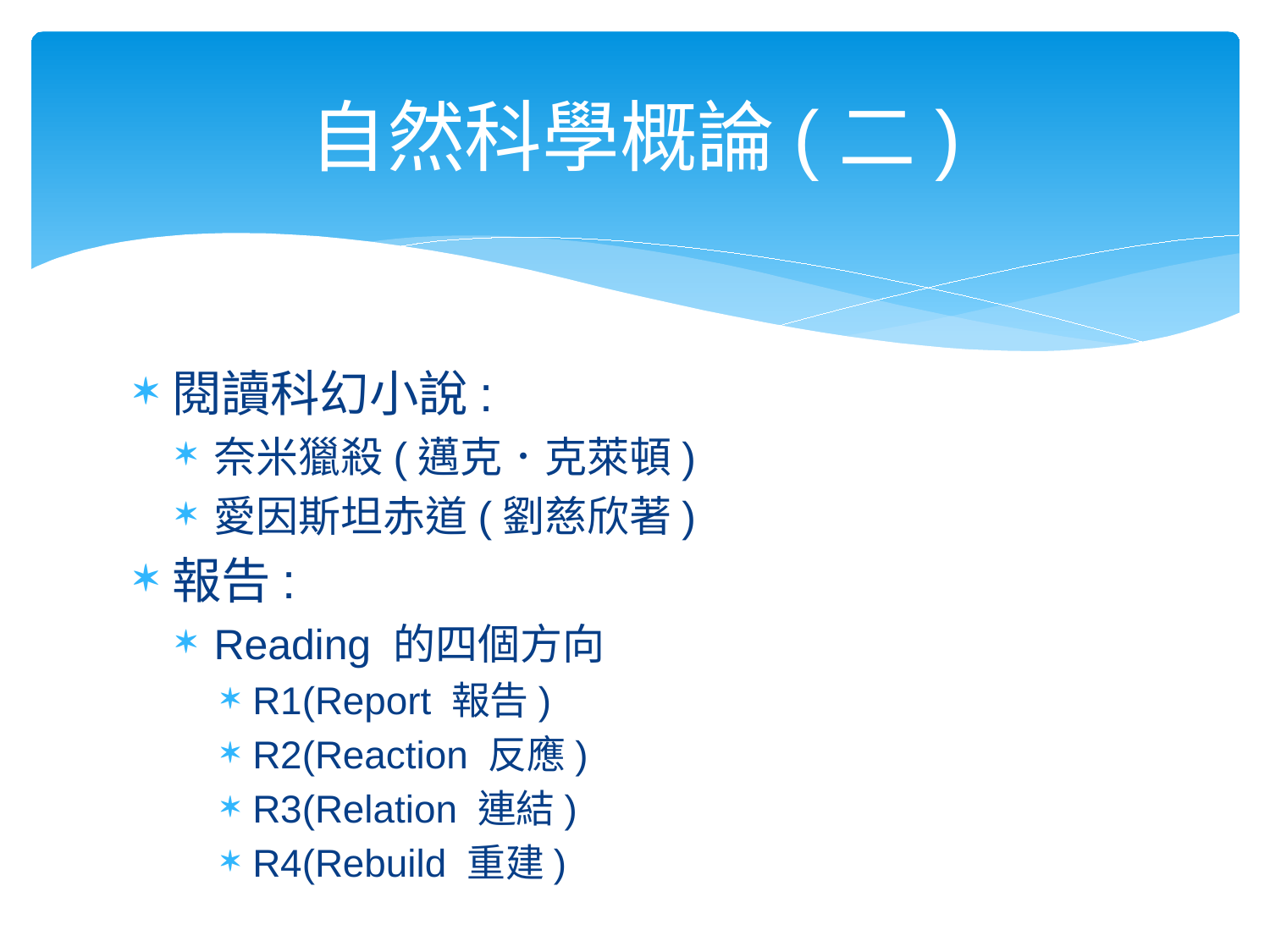

# 自然科學概論(二)
閱讀科幻小說:
奈米獵殺(邁克．克萊頓)
愛因斯坦赤道(劉慈欣著)
報告:
Reading 的四個方向
R1(Report 報告)
R2(Reaction 反應)
R3(Relation 連結)
R4(Rebuild 重建)